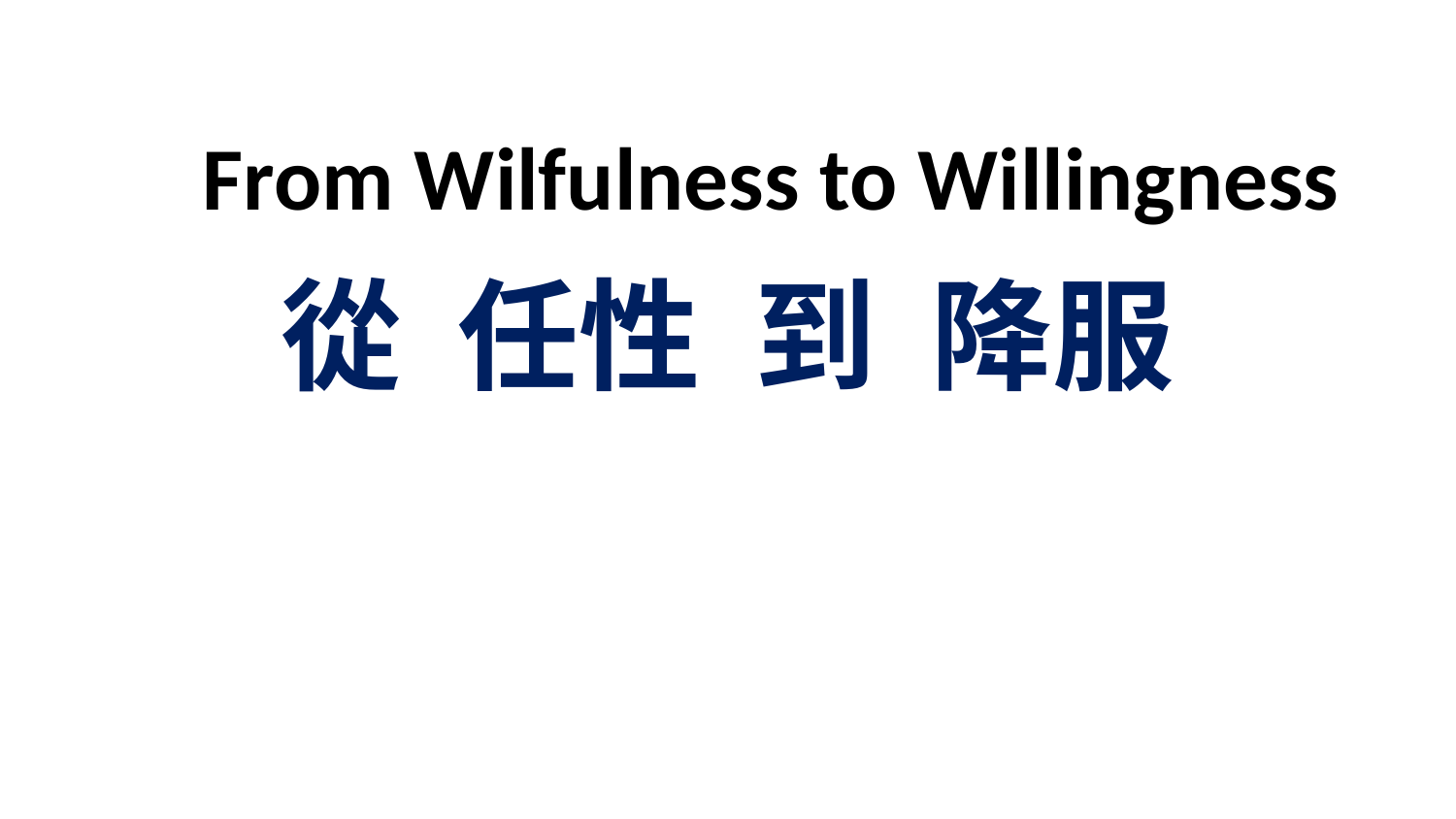

From Wilfulness to Willingness
從  任性  到  降服